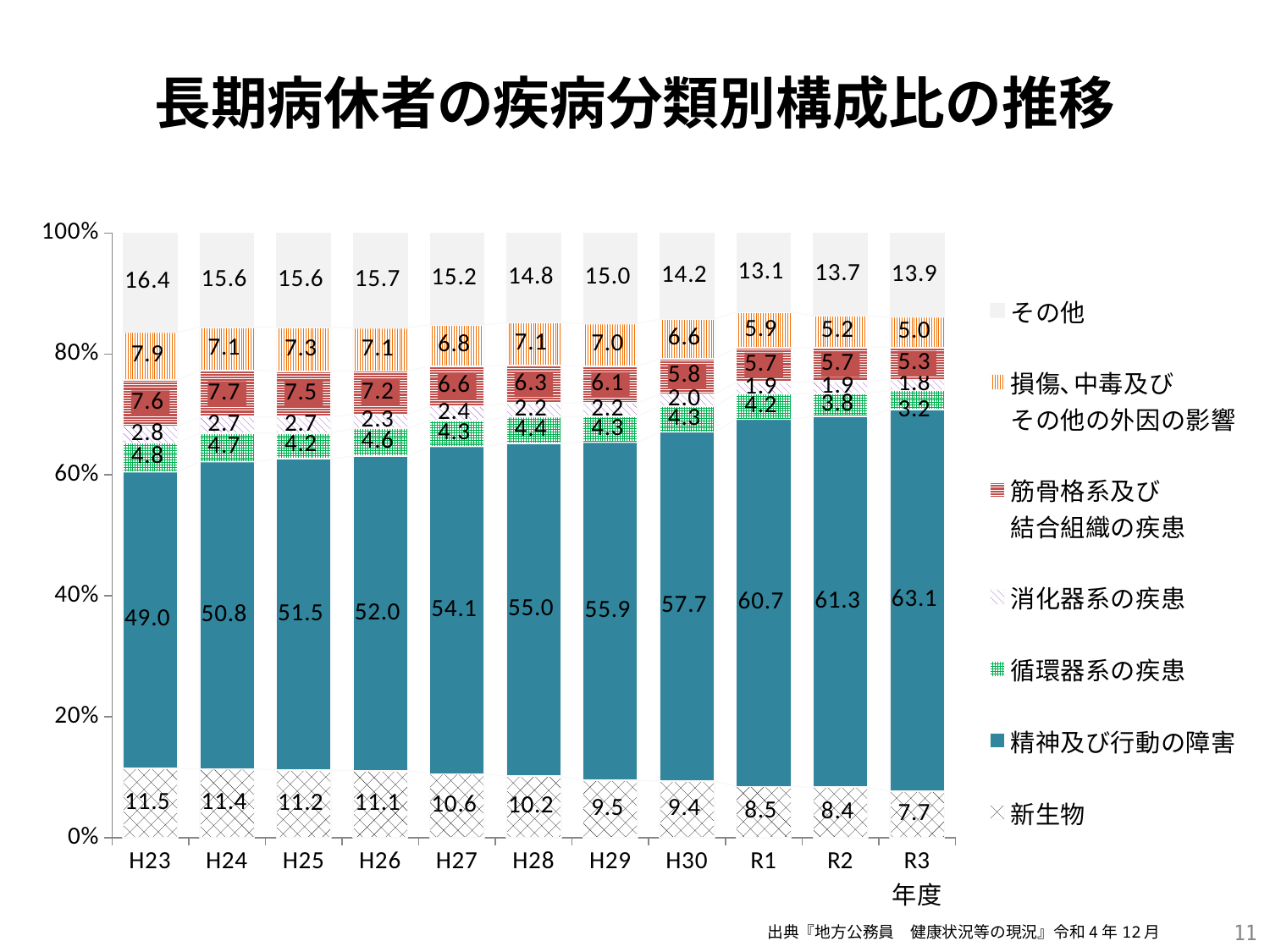

長期病休者の疾病分類別構成比の推移

### Chart

| Category | 新生物 | 精神及び行動の障害 | 循環器系の疾患 | 消化器系の疾患 | 筋骨格系及び
結合組織の疾患 | 損傷､中毒及び
その他の外因の影響 | その他 |
|---|---|---|---|---|---|---|---|
| H23 | 11.5 | 49.0 | 4.8 | 2.8 | 7.6 | 7.9 | 16.4 |
| H24 | 11.4 | 50.8 | 4.7 | 2.7 | 7.7 | 7.1 | 15.6 |
| H25 | 11.2 | 51.5 | 4.2 | 2.7 | 7.5 | 7.3 | 15.6 |
| H26 | 11.1 | 52.0 | 4.6 | 2.3 | 7.2 | 7.1 | 15.7 |
| H27 | 10.6 | 54.1 | 4.3 | 2.4 | 6.6 | 6.8 | 15.2 |
| H28 | 10.2 | 55.0 | 4.4 | 2.2 | 6.3 | 7.1 | 14.8 |
| H29 | 9.5 | 55.9 | 4.3 | 2.2 | 6.1 | 7.0 | 15.0 |
| H30 | 9.4 | 57.7 | 4.3 | 2.0 | 5.8 | 6.6 | 14.2 |
| R1 | 8.5 | 60.7 | 4.2 | 1.9 | 5.7 | 5.9 | 13.1 |
| R2 | 8.4 | 61.3 | 3.8 | 1.9 | 5.7 | 5.2 | 13.7 |
| R3
年度 | 7.7 | 63.1 | 3.2 | 1.8 | 5.3 | 5.0 | 13.9 |
11
出典『地方公務員　健康状況等の現況』令和4年12月